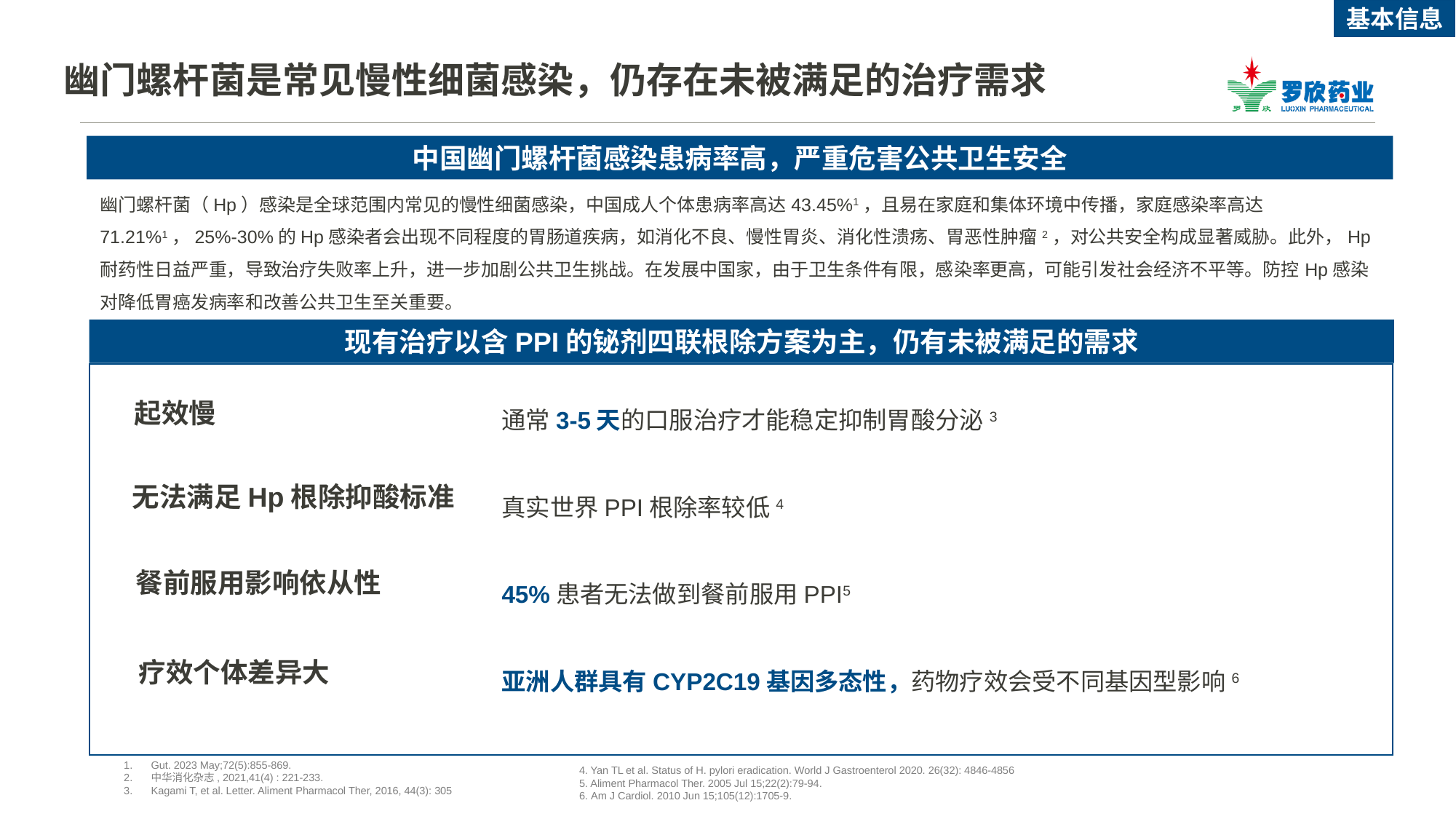

# 幽门螺杆菌是常见慢性细菌感染，仍存在未被满足的治疗需求
基本信息
中国幽门螺杆菌感染患病率高，严重危害公共卫生安全
幽门螺杆菌（Hp）感染是全球范围内常见的慢性细菌感染，中国成人个体患病率高达43.45%1，且易在家庭和集体环境中传播，家庭感染率高达71.21%1，25%-30%的Hp感染者会出现不同程度的胃肠道疾病，如消化不良、慢性胃炎、消化性溃疡、胃恶性肿瘤2，对公共安全构成显著威胁。此外，Hp耐药性日益严重，导致治疗失败率上升，进一步加剧公共卫生挑战。在发展中国家，由于卫生条件有限，感染率更高，可能引发社会经济不平等。防控Hp感染对降低胃癌发病率和改善公共卫生至关重要。
现有治疗以含PPI的铋剂四联根除方案为主，仍有未被满足的需求
通常3-5天的口服治疗才能稳定抑制胃酸分泌3
真实世界PPI根除率较低4
45%患者无法做到餐前服用PPI5
亚洲人群具有CYP2C19基因多态性，药物疗效会受不同基因型影响6

起效慢
无法满足Hp根除抑酸标准
餐前服用影响依从性
疗效个体差异大
Gut. 2023 May;72(5):855-869.
中华消化杂志, 2021,41(4) : 221-233.
Kagami T, et al. Letter. Aliment Pharmacol Ther, 2016, 44(3): 305
4. Yan TL et al. Status of H. pylori eradication. World J Gastroenterol 2020. 26(32): 4846-4856
5. Aliment Pharmacol Ther. 2005 Jul 15;22(2):79-94.
6. Am J Cardiol. 2010 Jun 15;105(12):1705-9.
4